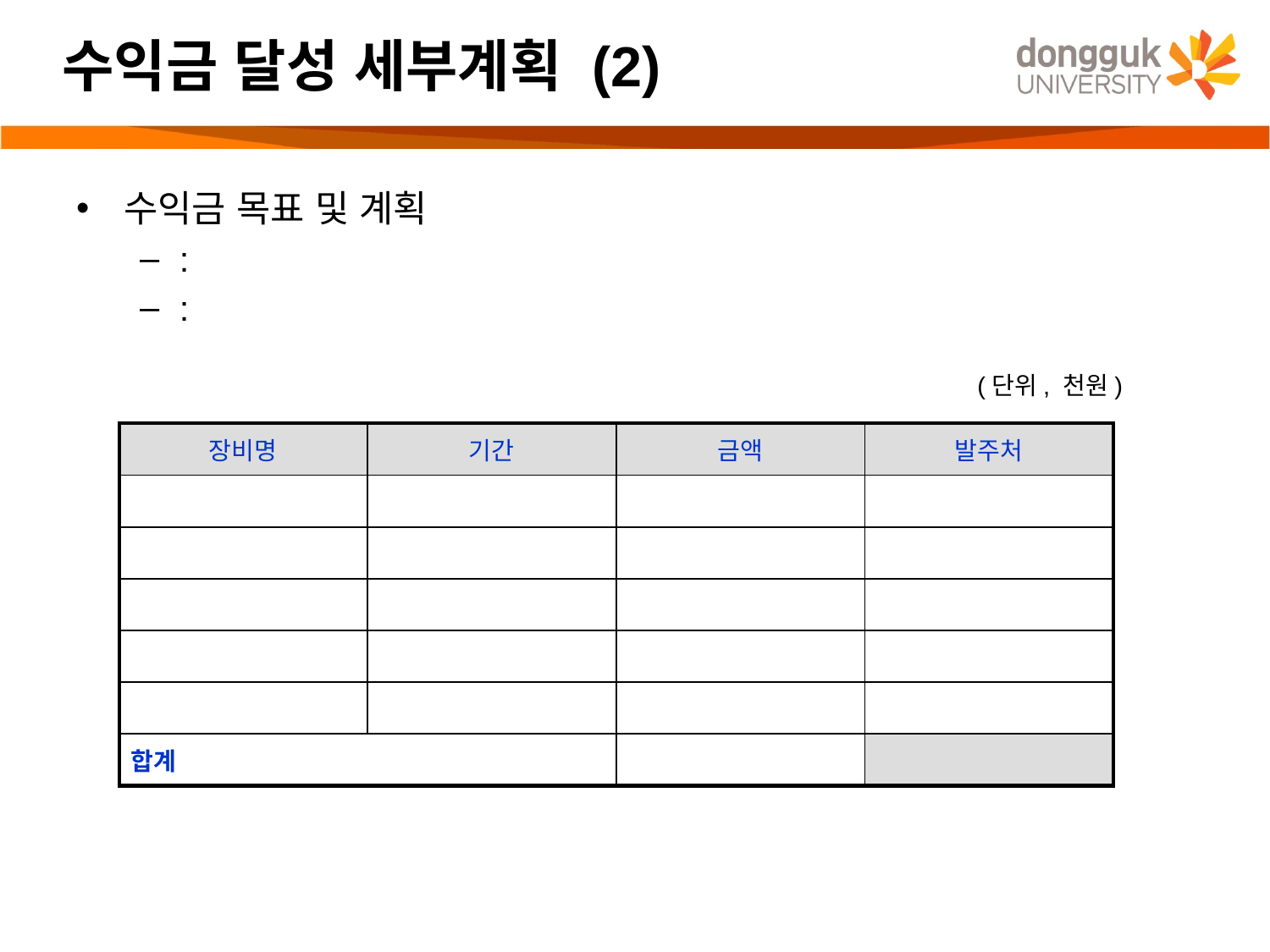

# 수익금 달성 세부계획 (2)
수익금 목표 및 계획
:
:

(단위, 천원)
| 장비명 | 기간 | 금액 | 발주처 |
| --- | --- | --- | --- |
|  |  |  |  |
|  |  |  |  |
|  |  |  |  |
|  |  |  |  |
|  |  |  |  |
| 합계 |  |  |  |